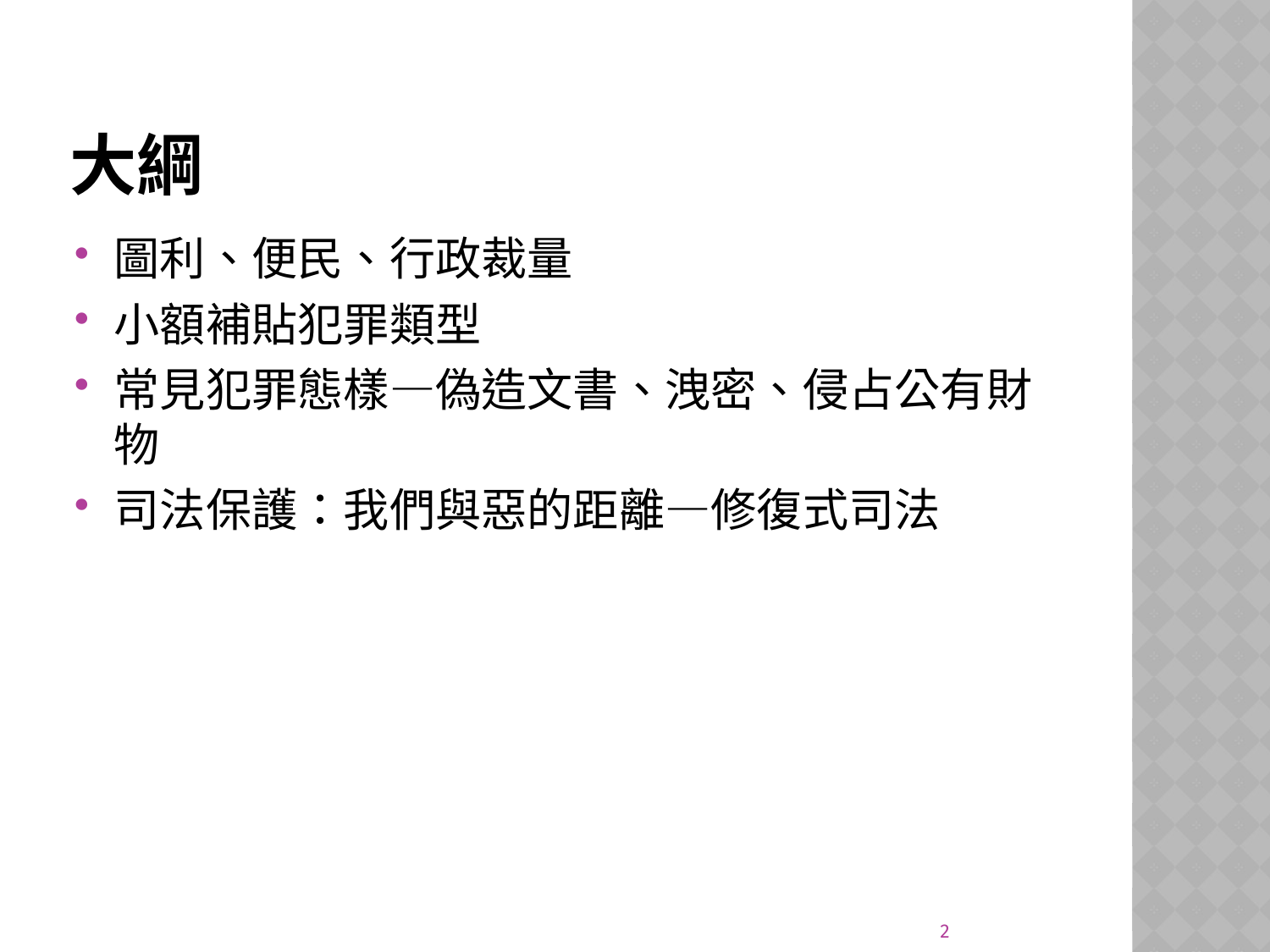

# 大綱
圖利、便民、行政裁量
小額補貼犯罪類型
常見犯罪態樣—偽造文書、洩密、侵占公有財物
司法保護：我們與惡的距離—修復式司法
2